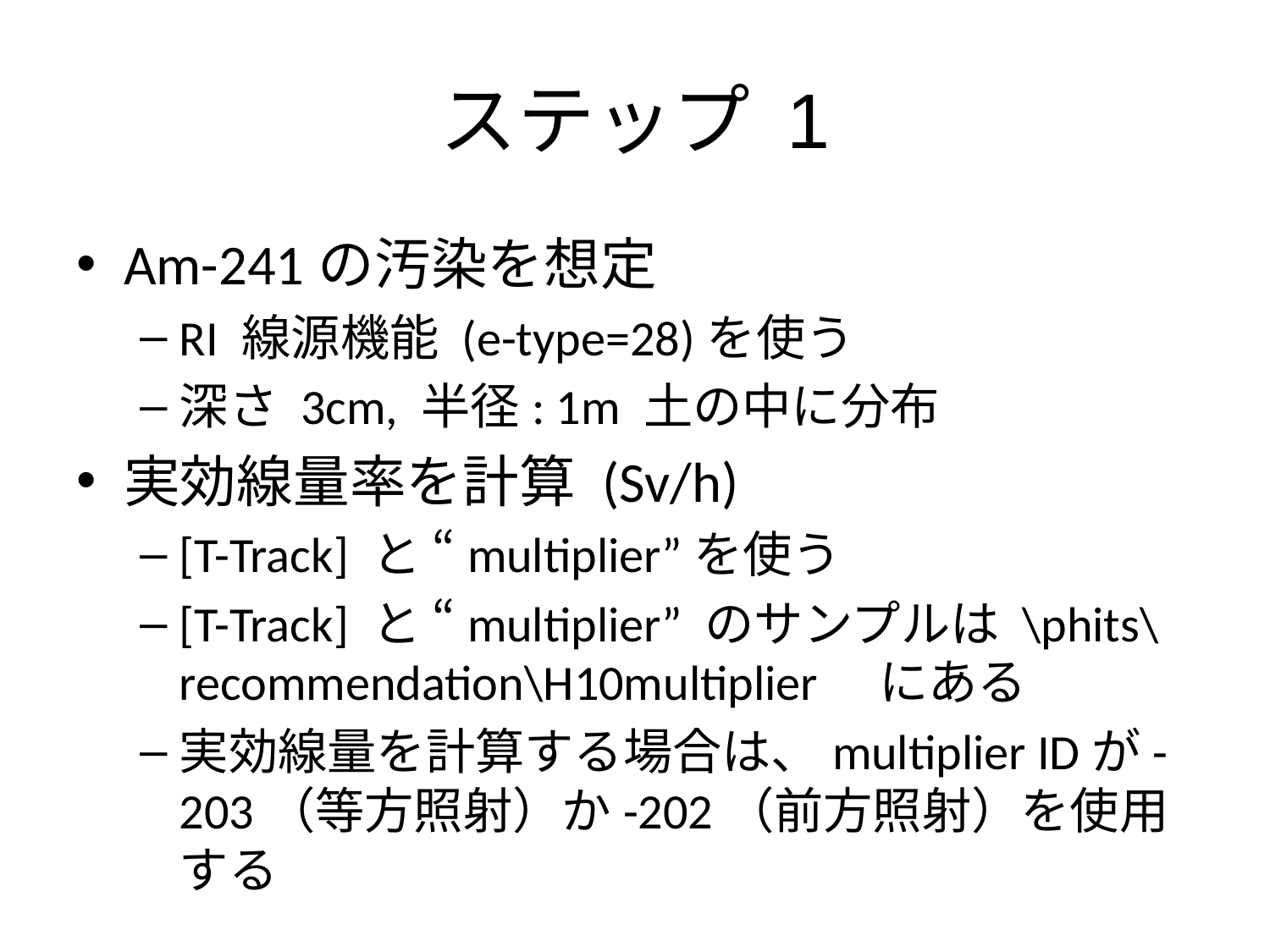

# ステップ 1
Am-241の汚染を想定
RI 線源機能 (e-type=28)を使う
深さ 3cm, 半径: 1m 土の中に分布
実効線量率を計算 (Sv/h)
[T-Track] と “multiplier”を使う
[T-Track] と “multiplier” のサンプルは \phits\recommendation\H10multiplier　にある
実効線量を計算する場合は、multiplier IDが-203（等方照射）か-202（前方照射）を使用する